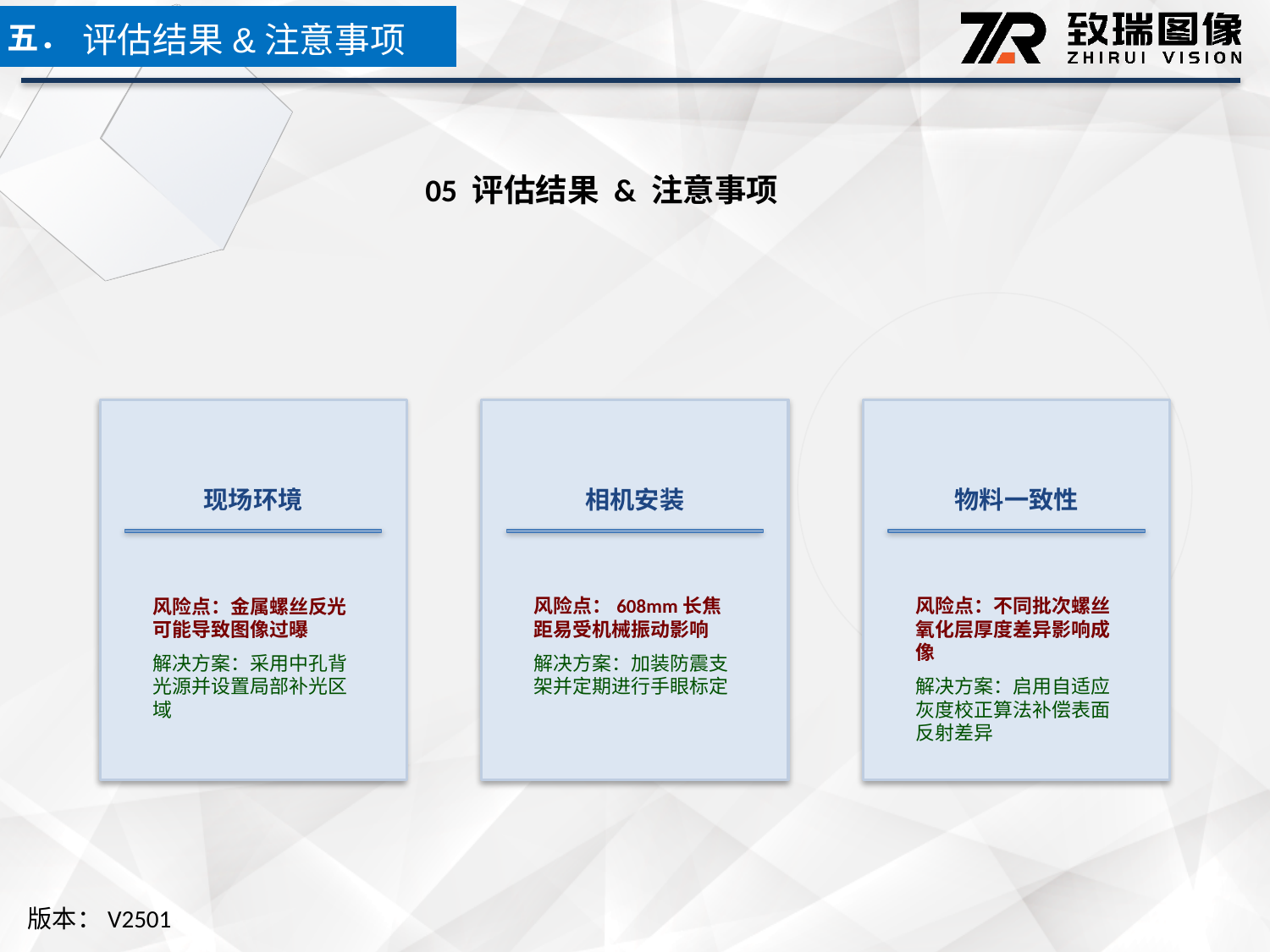

五．
评估结果&注意事项

05 评估结果 & 注意事项

现场环境

相机安装

物料一致性

风险点：金属螺丝反光可能导致图像过曝
解决方案：采用中孔背光源并设置局部补光区域

风险点：608mm长焦距易受机械振动影响
解决方案：加装防震支架并定期进行手眼标定

风险点：不同批次螺丝氧化层厚度差异影响成像
解决方案：启用自适应灰度校正算法补偿表面反射差异